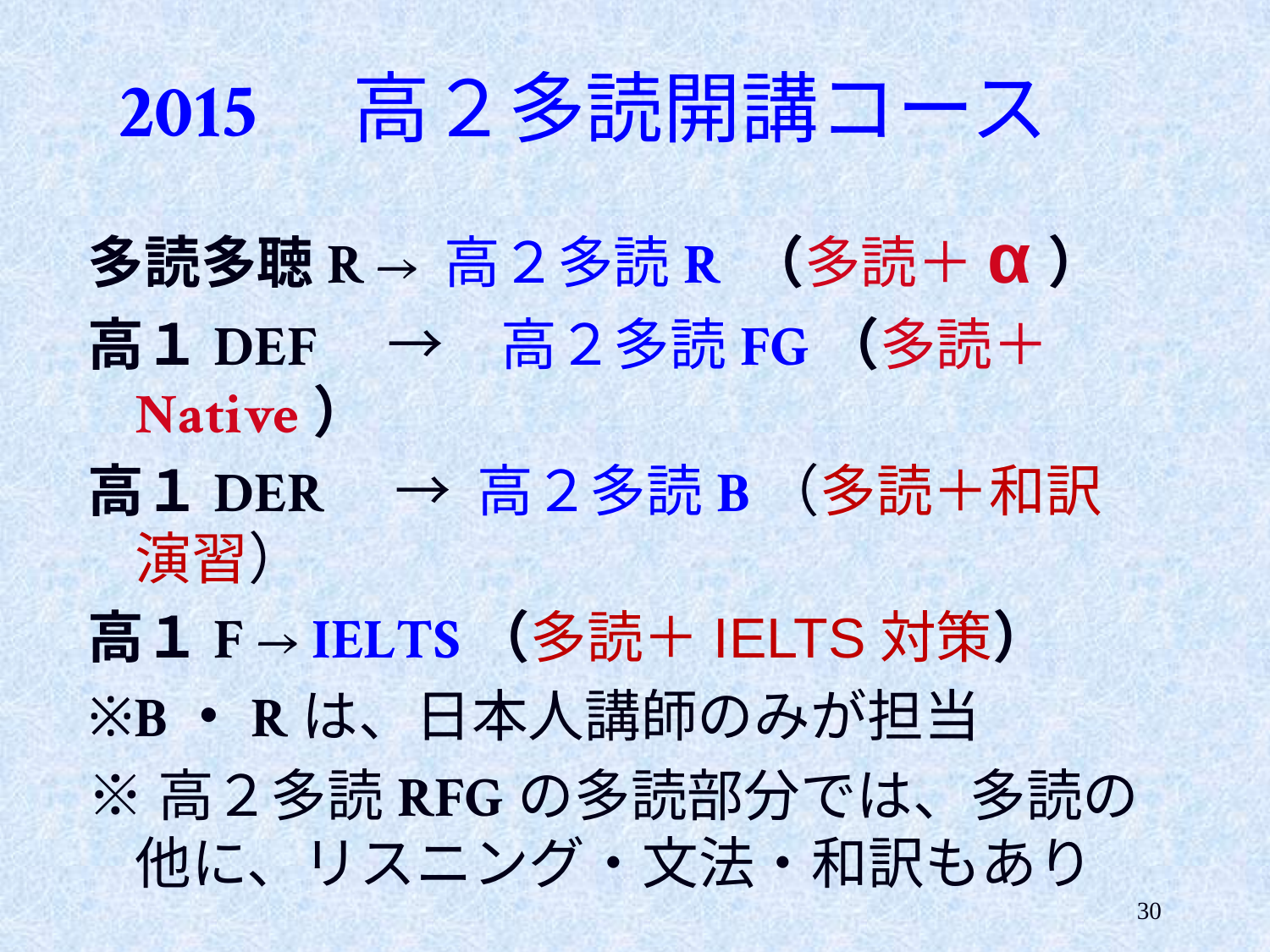

2015　高２多読開講コース
多読多聴R → 高２多読R （多読＋α）
高１DEF　→　高２多読FG（多読＋Native）
高１DER　→  高２多読B（多読＋和訳演習）
高１F → IELTS（多読＋IELTS対策）
※B・Rは、日本人講師のみが担当
※高２多読RFGの多読部分では、多読の他に、リスニング・文法・和訳もあり

30